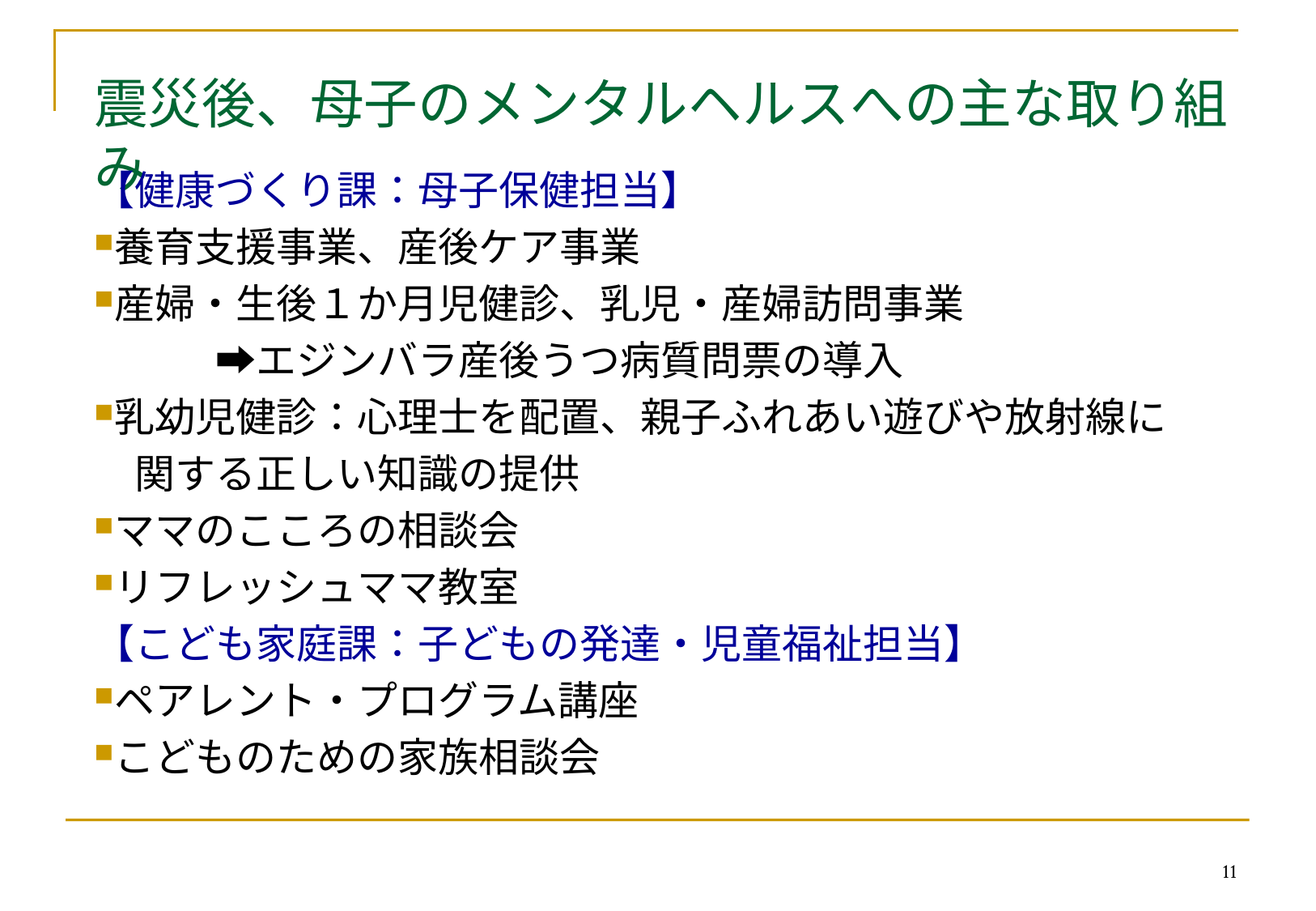

# 震災後、母子のメンタルヘルスへの主な取り組み
【健康づくり課：母子保健担当】
養育支援事業、産後ケア事業
産婦・生後１か月児健診、乳児・産婦訪問事業
　　　➡エジンバラ産後うつ病質問票の導入
乳幼児健診：心理士を配置、親子ふれあい遊びや放射線に
　関する正しい知識の提供
ママのこころの相談会
リフレッシュママ教室
【こども家庭課：子どもの発達・児童福祉担当】
ペアレント・プログラム講座
こどものための家族相談会
11